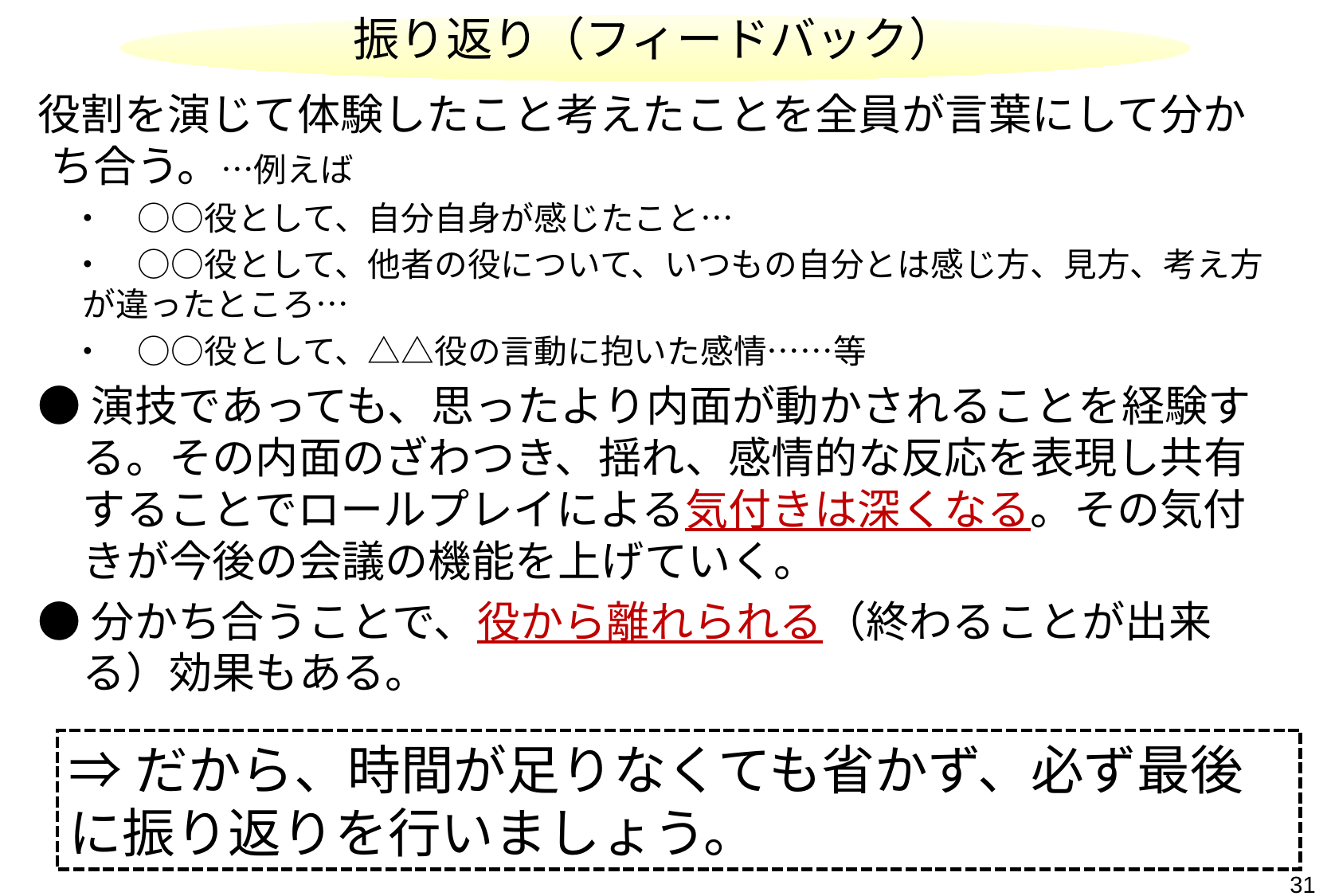

振り返り（フィードバック）

役割を演じて体験したこと考えたことを全員が言葉にして分かち合う。…例えば
　・　○○役として、自分自身が感じたこと…
　・　○○役として、他者の役について、いつもの自分とは感じ方、見方、考え方が違ったところ…
　・　○○役として、△△役の言動に抱いた感情……等
●演技であっても、思ったより内面が動かされることを経験する。その内面のざわつき、揺れ、感情的な反応を表現し共有することでロールプレイによる気付きは深くなる。その気付きが今後の会議の機能を上げていく。
●分かち合うことで、役から離れられる（終わることが出来る）効果もある。
⇒だから、時間が足りなくても省かず、必ず最後に振り返りを行いましょう。
31